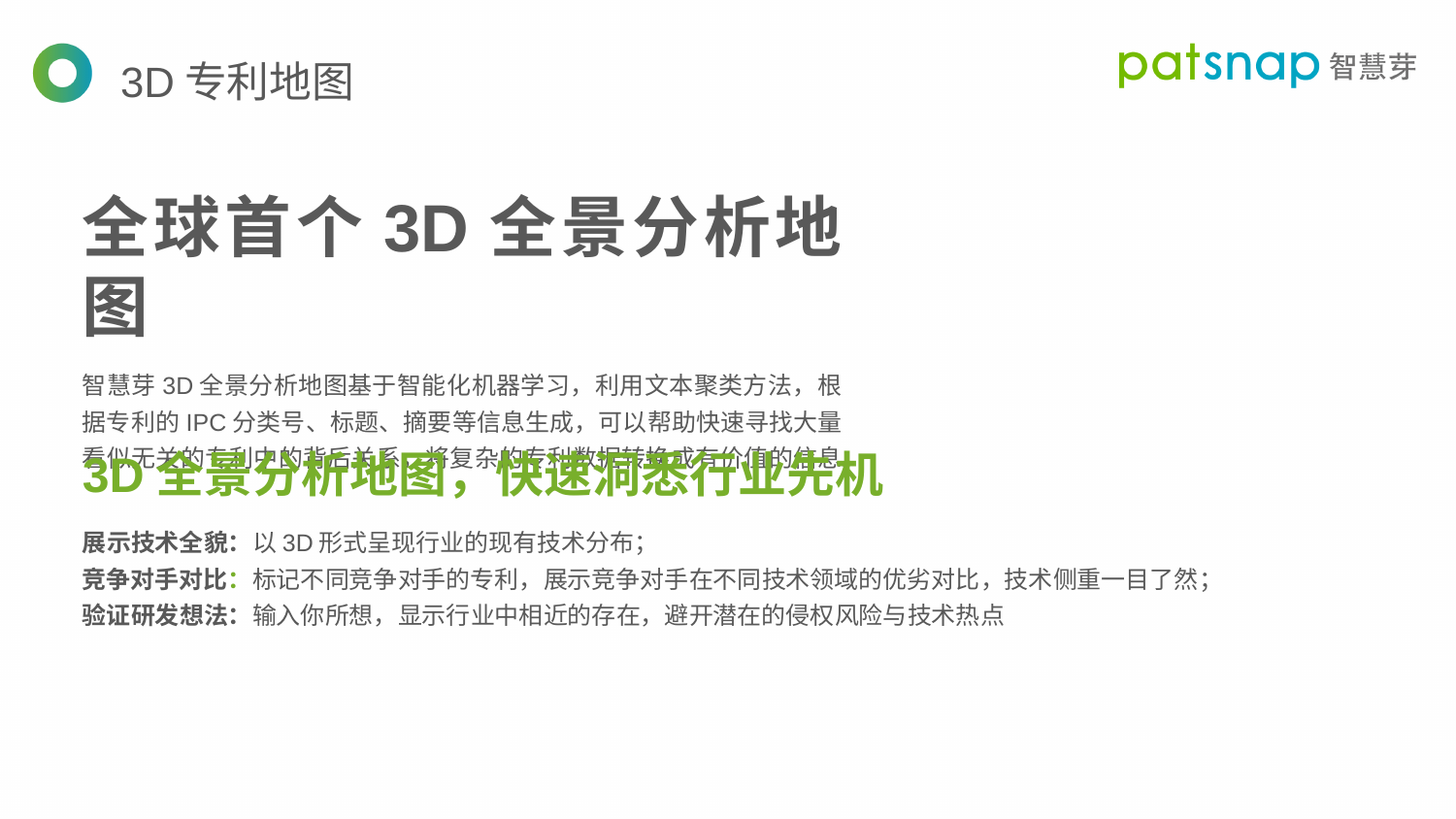

3D专利地图
全球首个3D全景分析地图
智慧芽3D全景分析地图基于智能化机器学习，利用文本聚类方法，根据专利的IPC分类号、标题、摘要等信息生成，可以帮助快速寻找大量看似无关的专利中的背后关系，将复杂的专利数据转换成有价值的信息。
3D全景分析地图，快速洞悉行业先机
展示技术全貌：以3D形式呈现行业的现有技术分布；
竞争对手对比：标记不同竞争对手的专利，展示竞争对手在不同技术领域的优劣对比，技术侧重一目了然；
验证研发想法：输入你所想，显示行业中相近的存在，避开潜在的侵权风险与技术热点